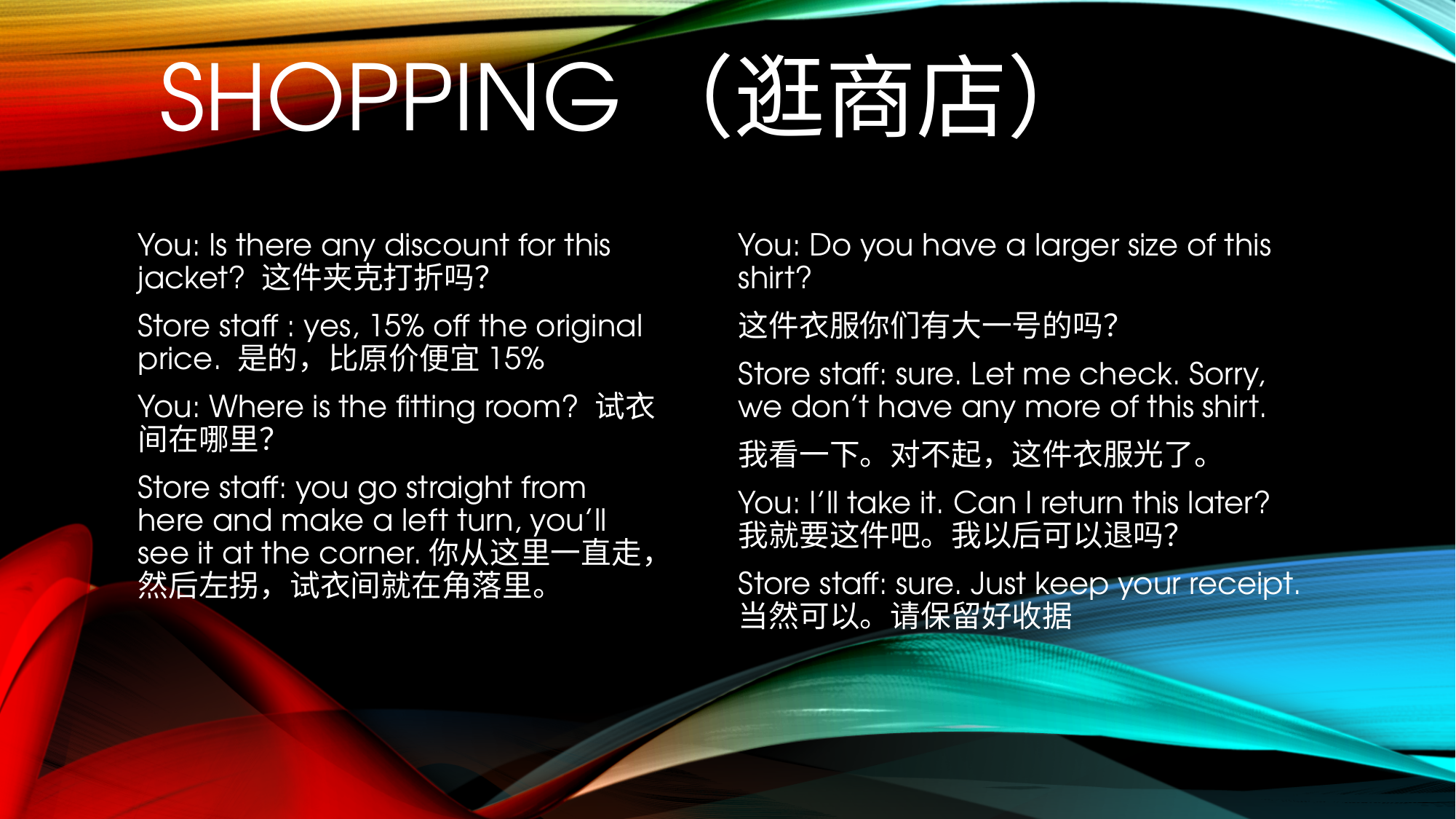

# Shopping（逛商店）
You: Is there any discount for this jacket? 这件夹克打折吗？
Store staff : yes, 15% off the original price. 是的，比原价便宜15%
You: Where is the fitting room? 试衣间在哪里？
Store staff: you go straight from here and make a left turn, you’ll see it at the corner.你从这里一直走，然后左拐，试衣间就在角落里。
You: Do you have a larger size of this shirt?
这件衣服你们有大一号的吗？
Store staff: sure. Let me check. Sorry, we don’t have any more of this shirt.
我看一下。对不起，这件衣服光了。
You: I’ll take it. Can I return this later? 我就要这件吧。我以后可以退吗？
Store staff: sure. Just keep your receipt. 当然可以。请保留好收据